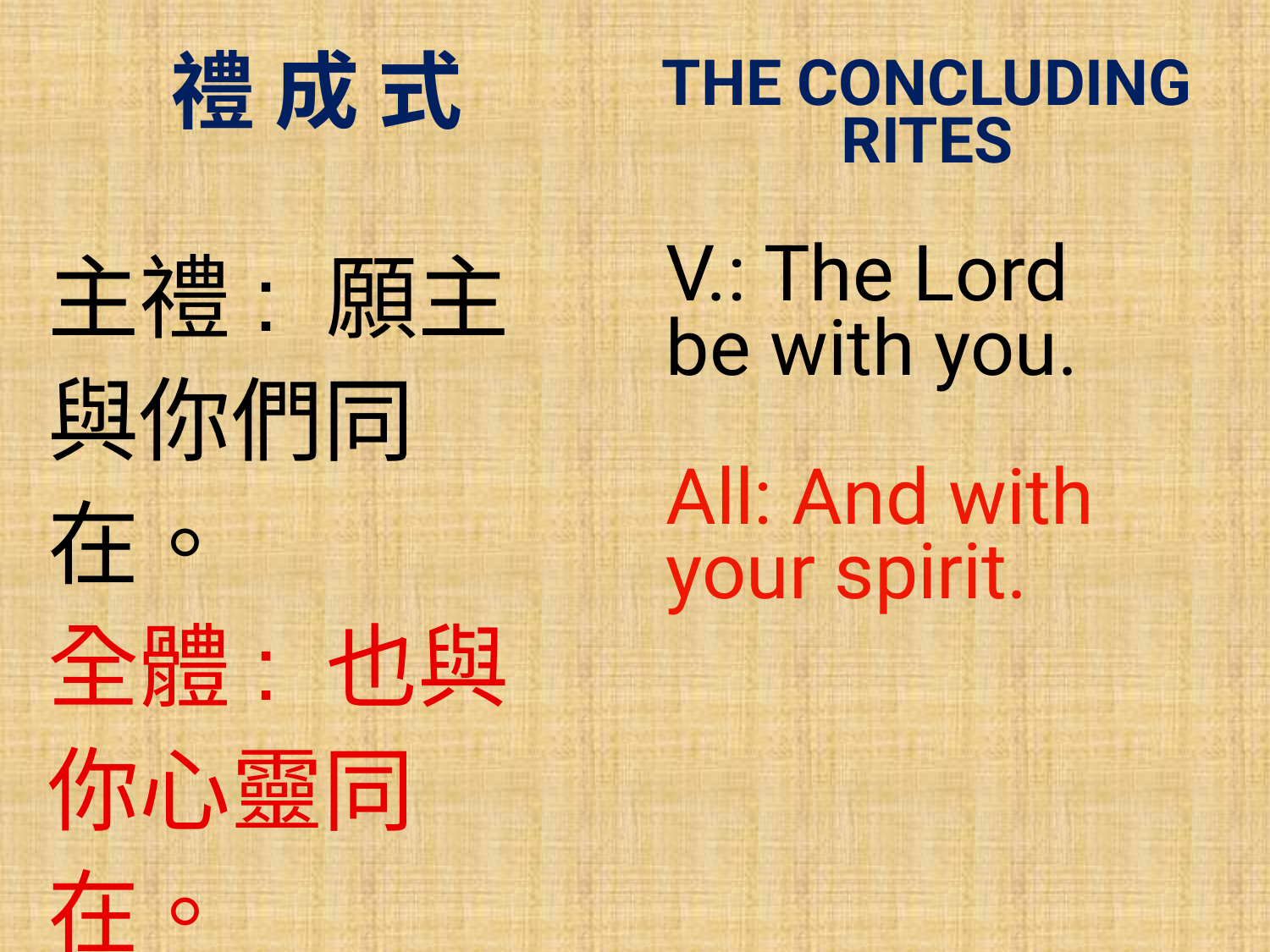

# 禮 成 式
THE CONCLUDING RITES
主禮: 願主與你們同在。
全體: 也與你心靈同在。

V.: The Lord be with you.

All: And with your spirit.